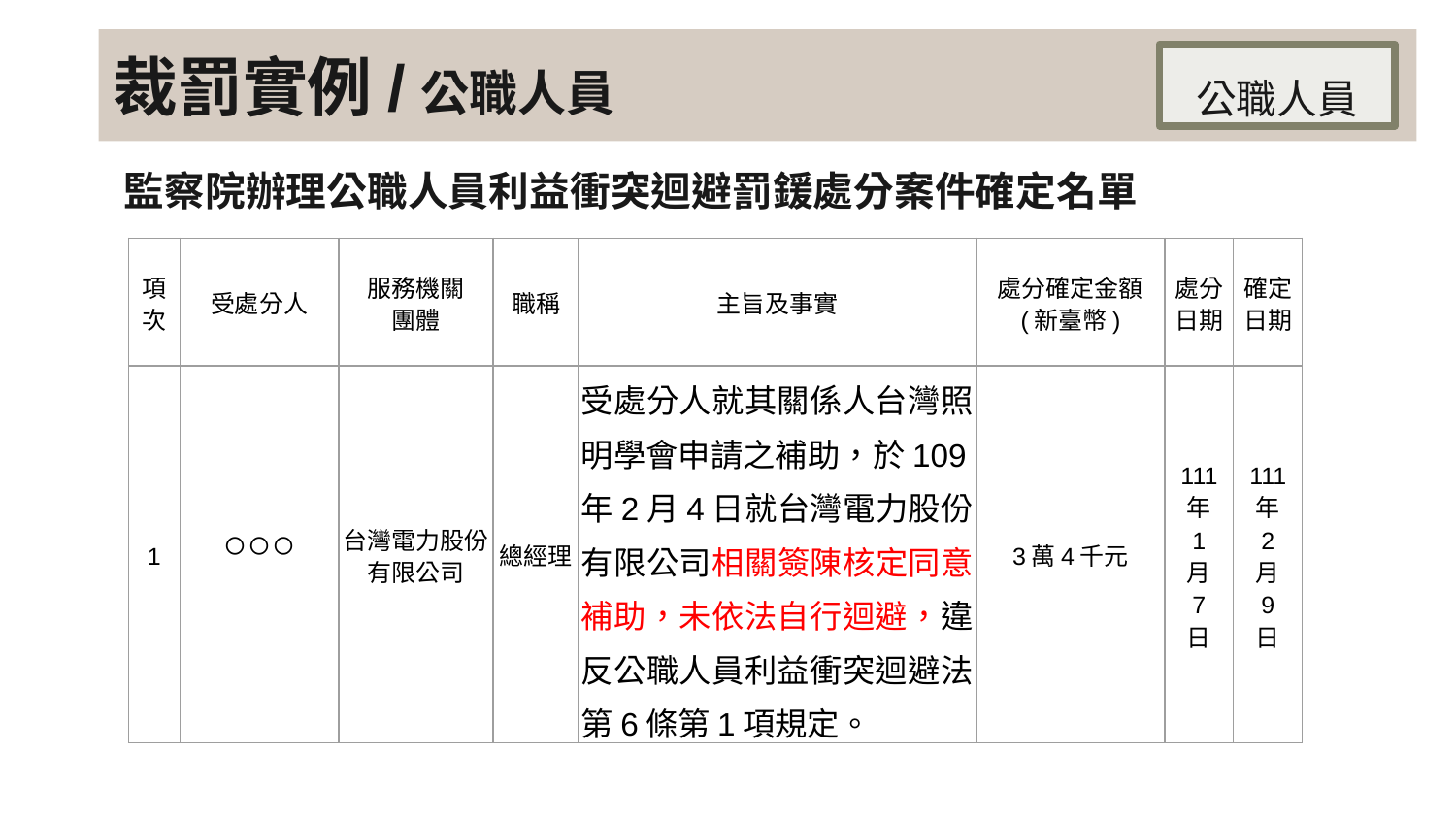

# 裁罰實例/公職人員
公職人員
監察院辦理公職人員利益衝突迴避罰鍰處分案件確定名單
| 項次 | 受處分人 | 服務機關 團體 | 職稱 | 主旨及事實 | 處分確定金額 (新臺幣) | 處分日期 | 確定日期 |
| --- | --- | --- | --- | --- | --- | --- | --- |
| 1 | ○○○ | 台灣電力股份有限公司 | 總經理 | 受處分人就其關係人台灣照明學會申請之補助，於109年2月4日就台灣電力股份有限公司相關簽陳核定同意補助，未依法自行迴避，違反公職人員利益衝突迴避法第6條第1項規定。 | 3萬4千元 | 111 年 1 月 7 日 | 111 年 2 月 9 日 |